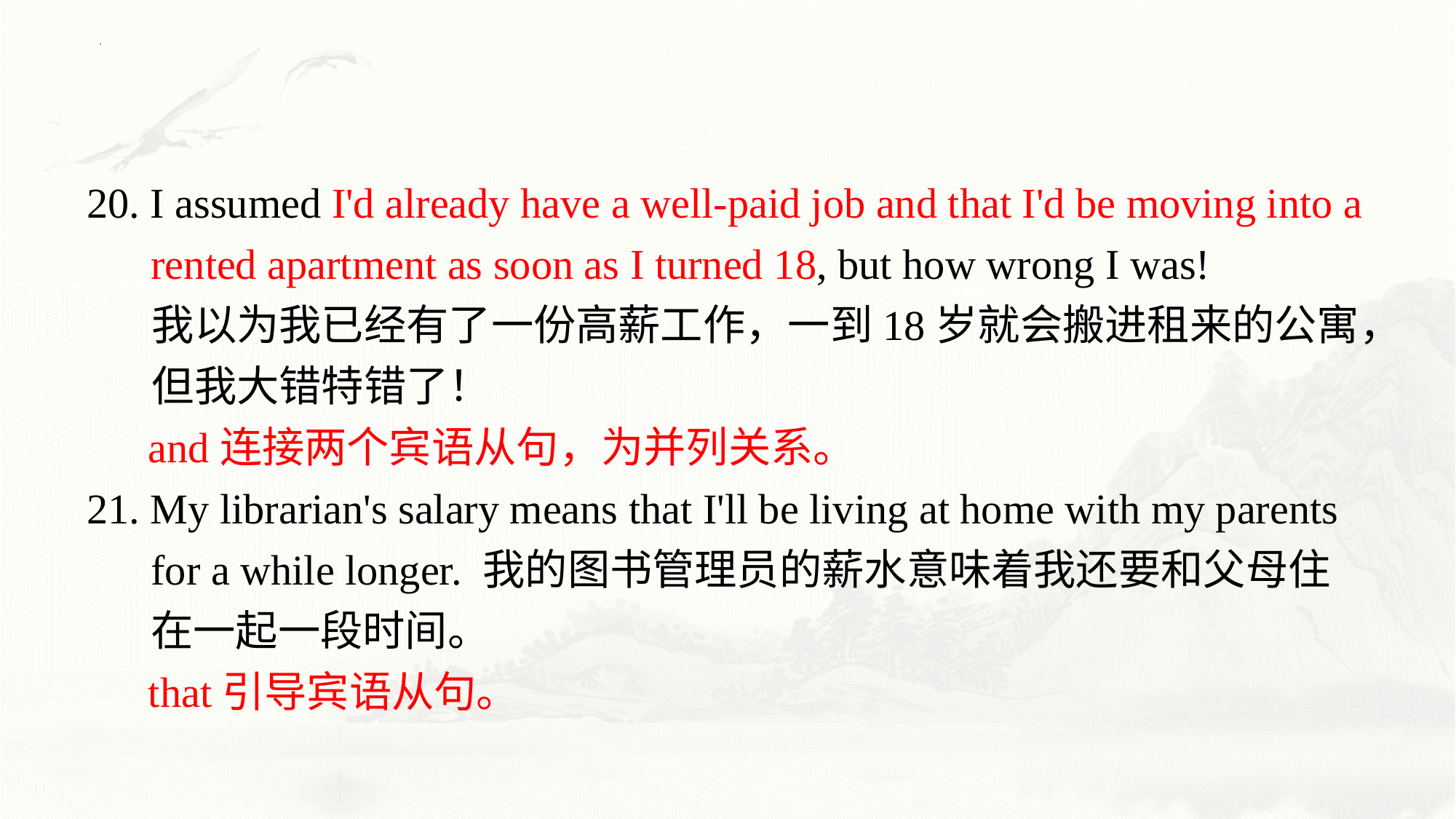

20. I assumed I'd already have a well-paid job and that I'd be moving into a rented apartment as soon as I turned 18, but how wrong I was!
      我以为我已经有了一份高薪工作，一到18岁就会搬进租来的公寓，
      但我大错特错了！
      and连接两个宾语从句，为并列关系。
21. My librarian's salary means that I'll be living at home with my parents for a while longer. 我的图书管理员的薪水意味着我还要和父母住在一起一段时间。
      that引导宾语从句。